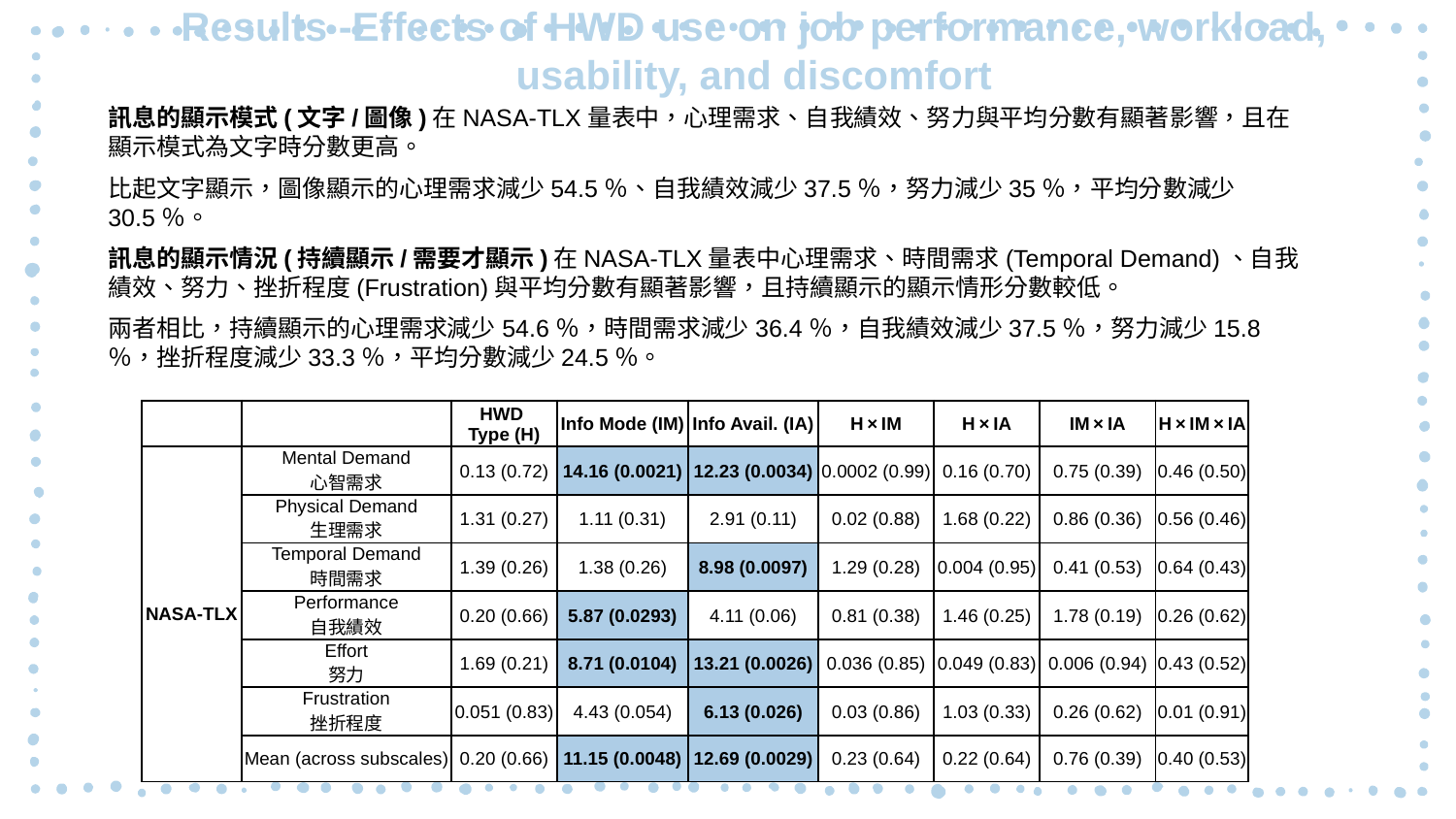

# Results -Effects of HWD use on job performance, workload, usability, and discomfort
訊息的顯示模式(文字/圖像)在NASA-TLX量表中，心理需求、自我績效、努力與平均分數有顯著影響，且在顯示模式為文字時分數更高。
比起文字顯示，圖像顯示的心理需求減少54.5％、自我績效減少37.5％，努力減少35％，平均分數減少30.5％。
訊息的顯示情況(持續顯示/需要才顯示)在NASA-TLX量表中心理需求、時間需求(Temporal Demand)、自我績效、努力、挫折程度(Frustration)與平均分數有顯著影響，且持續顯示的顯示情形分數較低。
兩者相比，持續顯示的心理需求減少54.6％，時間需求減少36.4％，自我績效減少37.5％，努力減少15.8％，挫折程度減少33.3％，平均分數減少24.5％。
|  |  | HWD Type (H) | Info Mode (IM) | Info Avail. (IA) | H × IM | H × IA | IM × IA | H × IM × IA |
| --- | --- | --- | --- | --- | --- | --- | --- | --- |
| NASA-TLX | Mental Demand 心智需求 | 0.13 (0.72) | 14.16 (0.0021) | 12.23 (0.0034) | 0.0002 (0.99) | 0.16 (0.70) | 0.75 (0.39) | 0.46 (0.50) |
|  | Physical Demand 生理需求 | 1.31 (0.27) | 1.11 (0.31) | 2.91 (0.11) | 0.02 (0.88) | 1.68 (0.22) | 0.86 (0.36) | 0.56 (0.46) |
|  | Temporal Demand 時間需求 | 1.39 (0.26) | 1.38 (0.26) | 8.98 (0.0097) | 1.29 (0.28) | 0.004 (0.95) | 0.41 (0.53) | 0.64 (0.43) |
|  | Performance 自我績效 | 0.20 (0.66) | 5.87 (0.0293) | 4.11 (0.06) | 0.81 (0.38) | 1.46 (0.25) | 1.78 (0.19) | 0.26 (0.62) |
|  | Effort 努力 | 1.69 (0.21) | 8.71 (0.0104) | 13.21 (0.0026) | 0.036 (0.85) | 0.049 (0.83) | 0.006 (0.94) | 0.43 (0.52) |
|  | Frustration 挫折程度 | 0.051 (0.83) | 4.43 (0.054) | 6.13 (0.026) | 0.03 (0.86) | 1.03 (0.33) | 0.26 (0.62) | 0.01 (0.91) |
|  | Mean (across subscales) | 0.20 (0.66) | 11.15 (0.0048) | 12.69 (0.0029) | 0.23 (0.64) | 0.22 (0.64) | 0.76 (0.39) | 0.40 (0.53) |